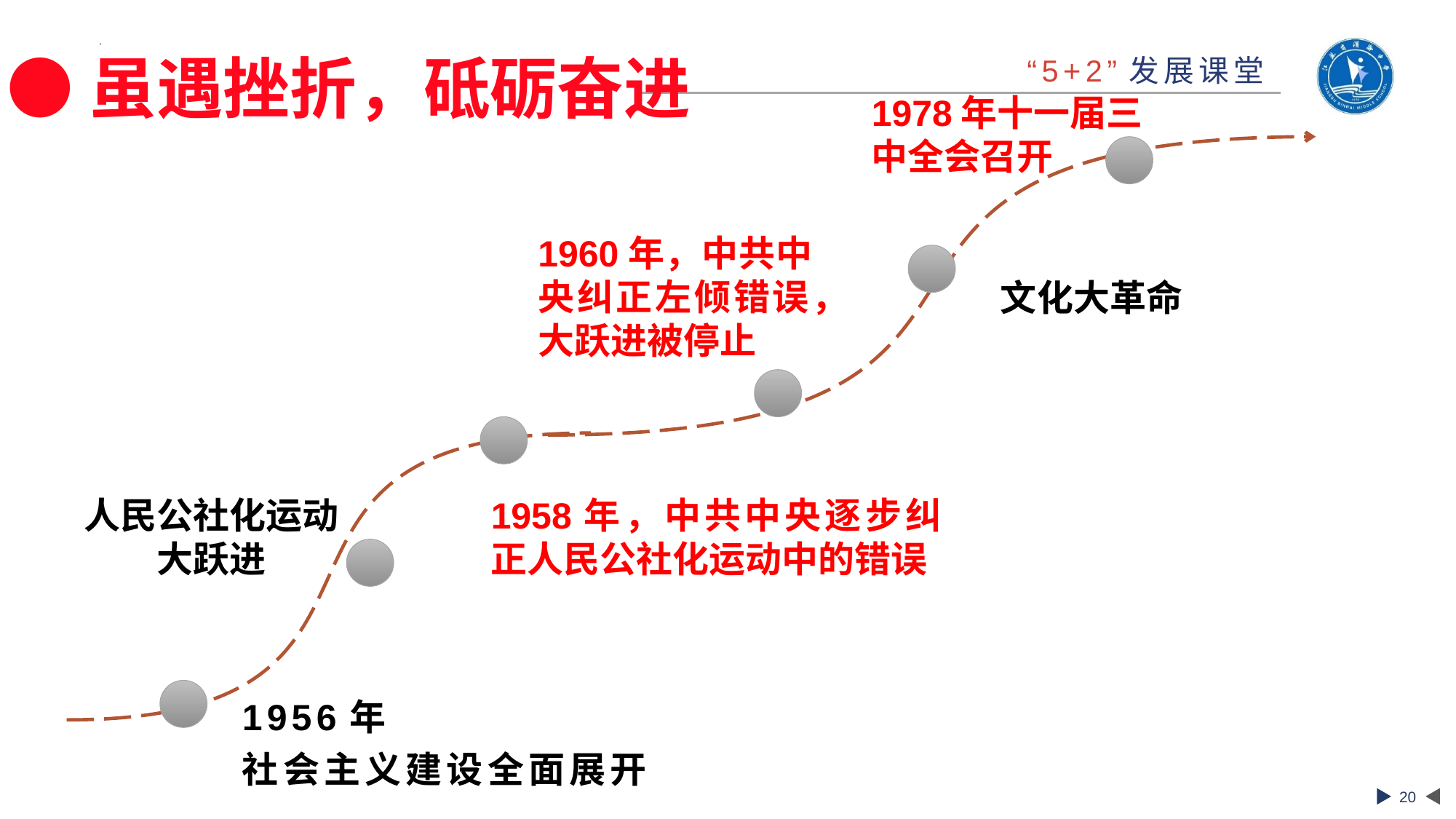

●虽遇挫折，砥砺奋进
1978年十一届三中全会召开

1960年，中共中央纠正左倾错误，大跃进被停止

文化大革命

人民公社化运动
大跃进
1958年，中共中央逐步纠正人民公社化运动中的错误

1956年
社会主义建设全面展开